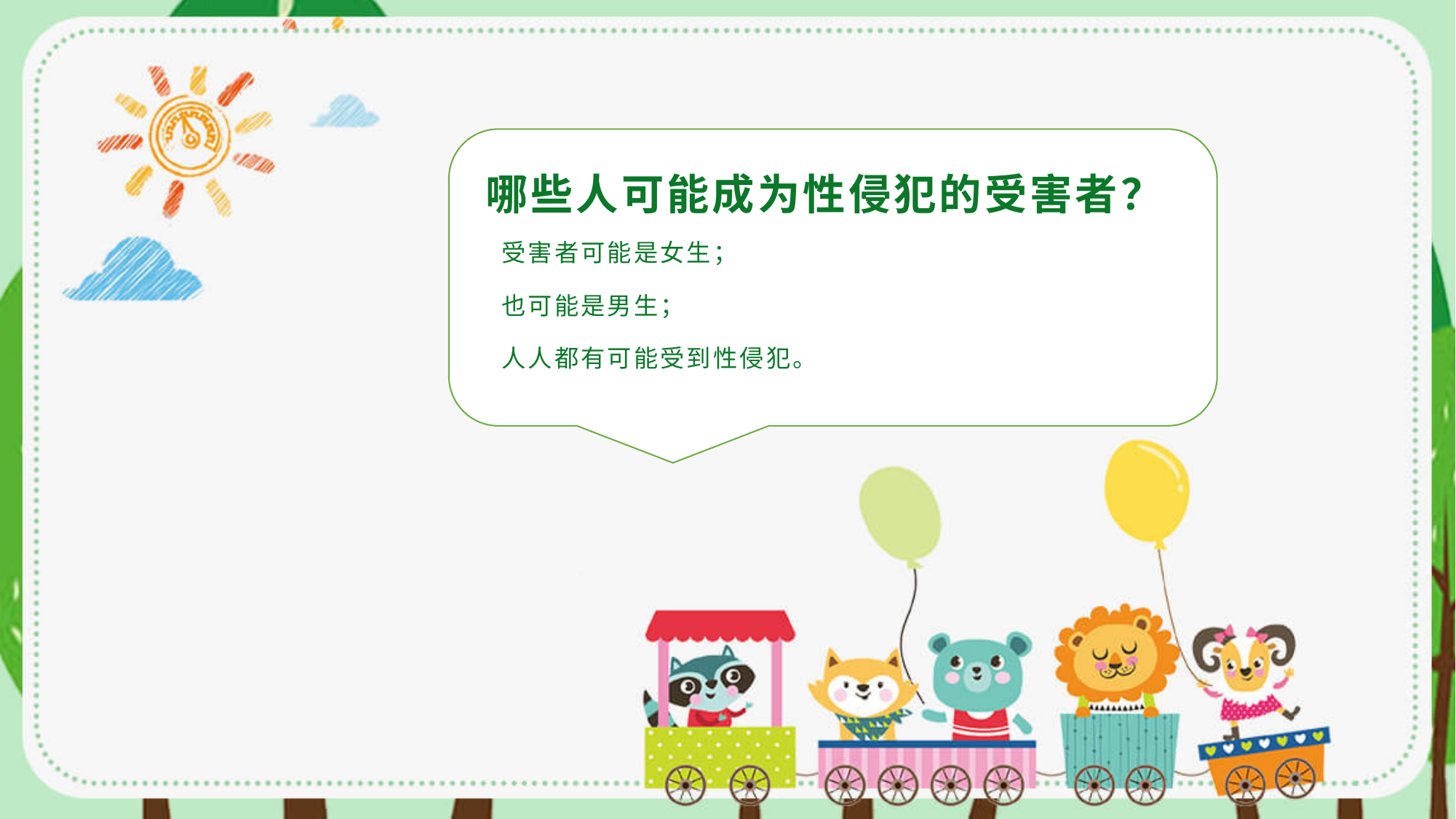

# 哪些人可能成为性侵犯的受害者？
受害者可能是女生；
也可能是男生；
人人都有可能受到性侵犯。